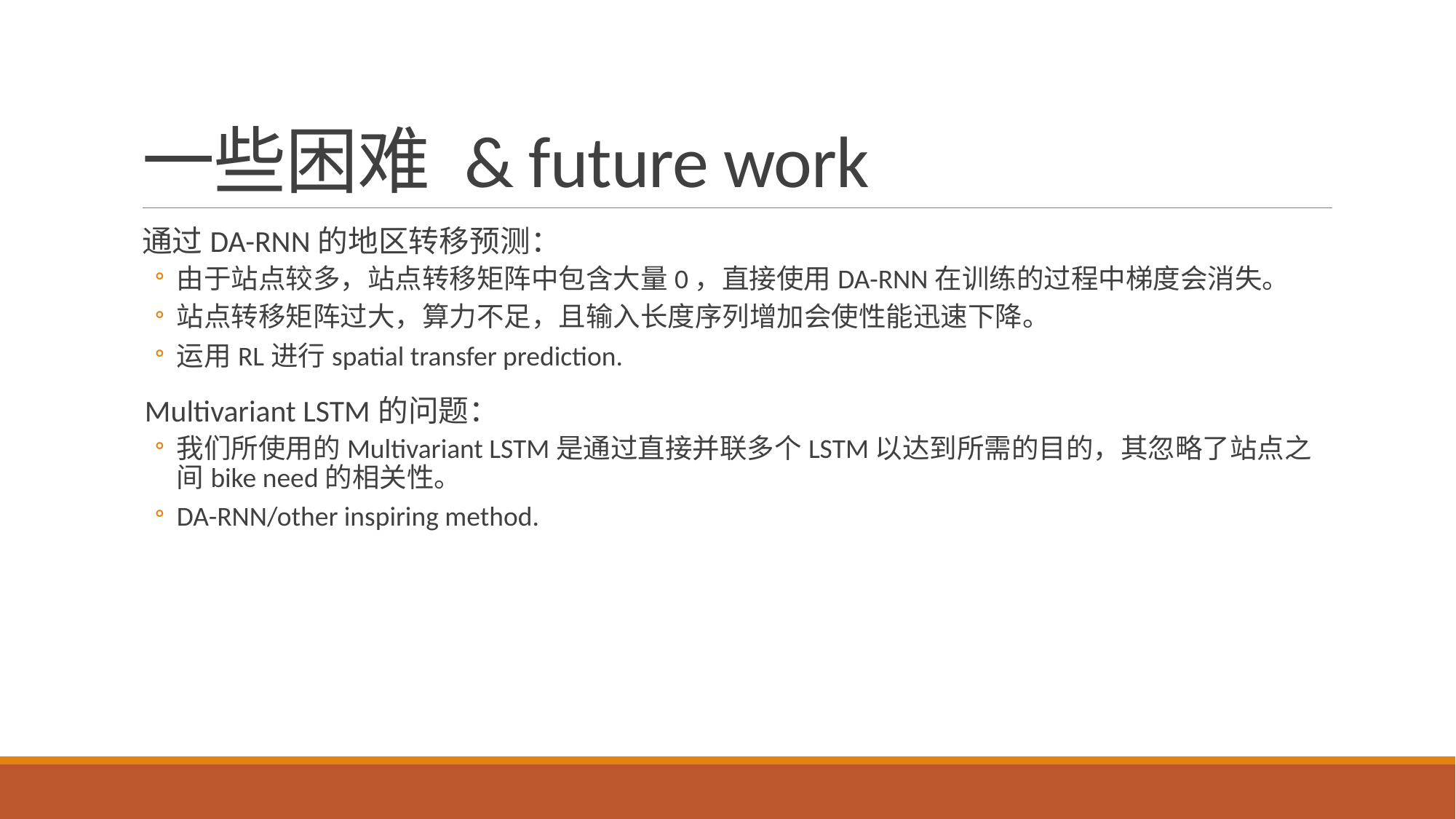

# 一些困难 & future work
通过DA-RNN的地区转移预测：
由于站点较多，站点转移矩阵中包含大量0，直接使用DA-RNN在训练的过程中梯度会消失。
站点转移矩阵过大，算力不足，且输入长度序列增加会使性能迅速下降。
运用RL进行spatial transfer prediction.
  Multivariant LSTM的问题：
我们所使用的Multivariant LSTM是通过直接并联多个LSTM以达到所需的目的，其忽略了站点之间bike need的相关性。
DA-RNN/other inspiring method.